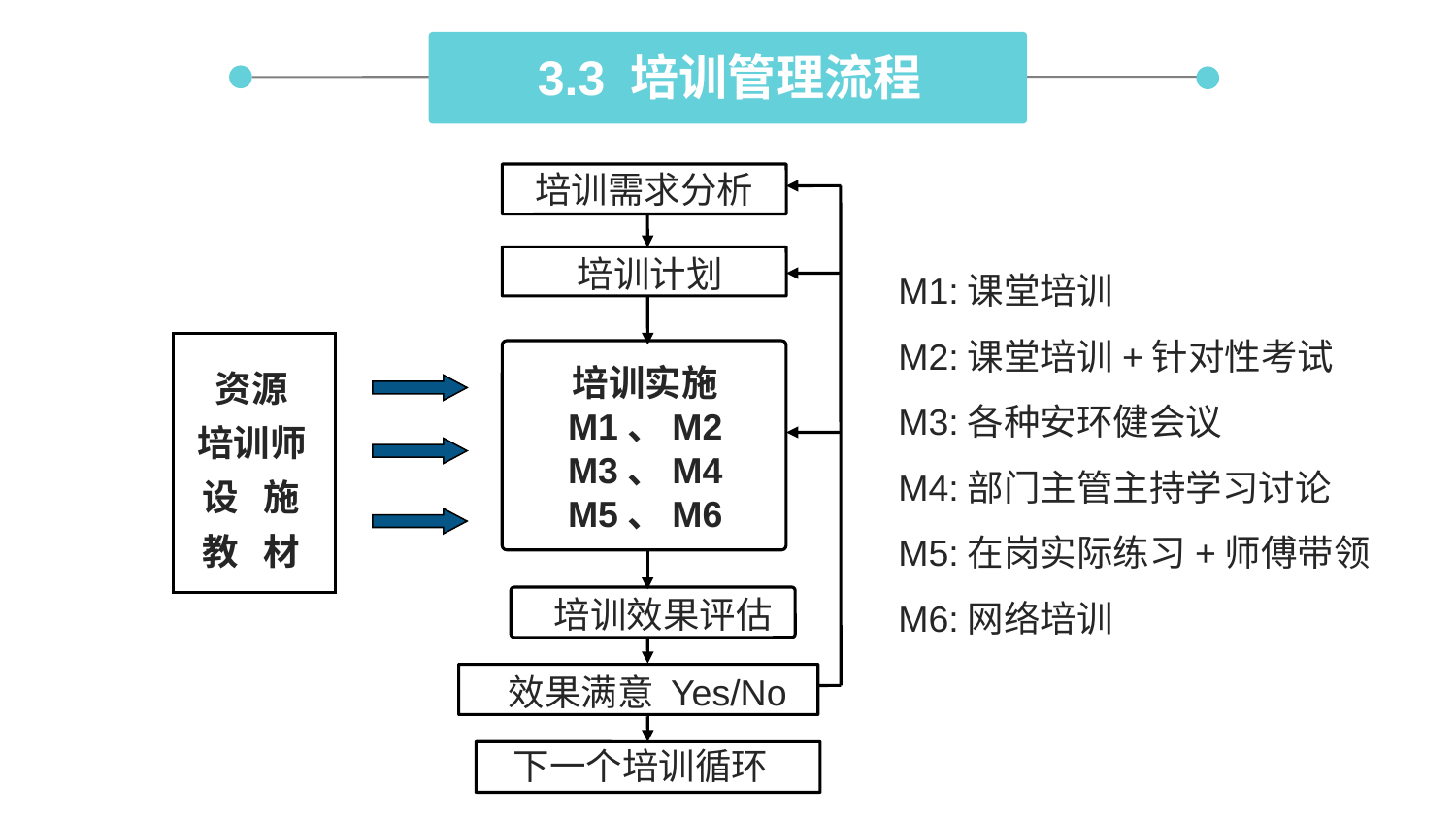

3.3 培训管理流程

培训需求分析

M1:课堂培训
M2:课堂培训+针对性考试
M3:各种安环健会议
M4:部门主管主持学习讨论
M5:在岗实际练习+师傅带领
M6:网络培训
培训计划

资源
培训师
设   施
教   材
培训实施
M1、M2
M3、M4
M5、M6

培训效果评估

效果满意 Yes/No

下一个培训循环